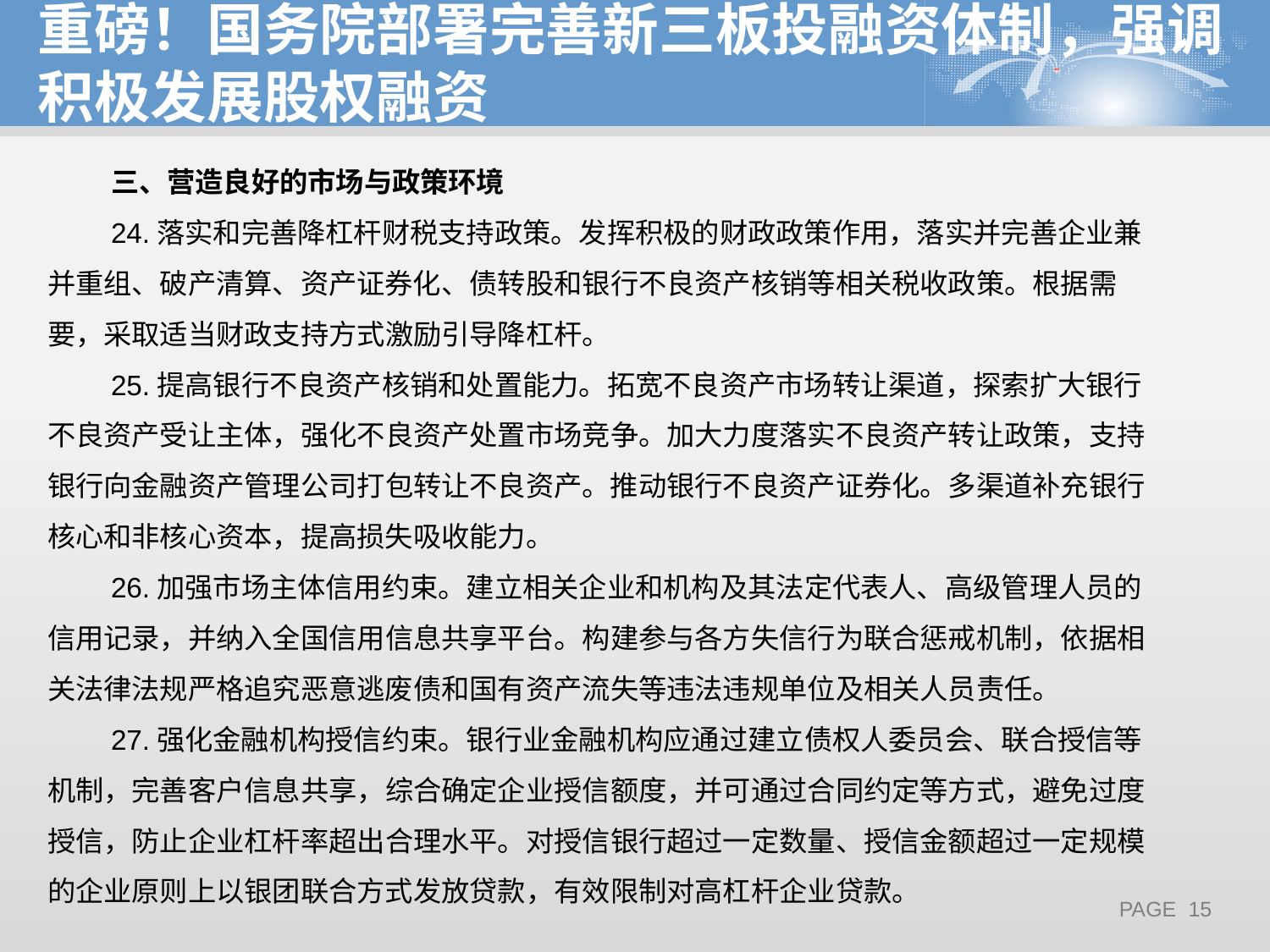

重磅！国务院部署完善新三板投融资体制，强调积极发展股权融资
三、营造良好的市场与政策环境
24.落实和完善降杠杆财税支持政策。发挥积极的财政政策作用，落实并完善企业兼并重组、破产清算、资产证券化、债转股和银行不良资产核销等相关税收政策。根据需要，采取适当财政支持方式激励引导降杠杆。
25.提高银行不良资产核销和处置能力。拓宽不良资产市场转让渠道，探索扩大银行不良资产受让主体，强化不良资产处置市场竞争。加大力度落实不良资产转让政策，支持银行向金融资产管理公司打包转让不良资产。推动银行不良资产证券化。多渠道补充银行核心和非核心资本，提高损失吸收能力。
26.加强市场主体信用约束。建立相关企业和机构及其法定代表人、高级管理人员的信用记录，并纳入全国信用信息共享平台。构建参与各方失信行为联合惩戒机制，依据相关法律法规严格追究恶意逃废债和国有资产流失等违法违规单位及相关人员责任。
27.强化金融机构授信约束。银行业金融机构应通过建立债权人委员会、联合授信等机制，完善客户信息共享，综合确定企业授信额度，并可通过合同约定等方式，避免过度授信，防止企业杠杆率超出合理水平。对授信银行超过一定数量、授信金额超过一定规模的企业原则上以银团联合方式发放贷款，有效限制对高杠杆企业贷款。